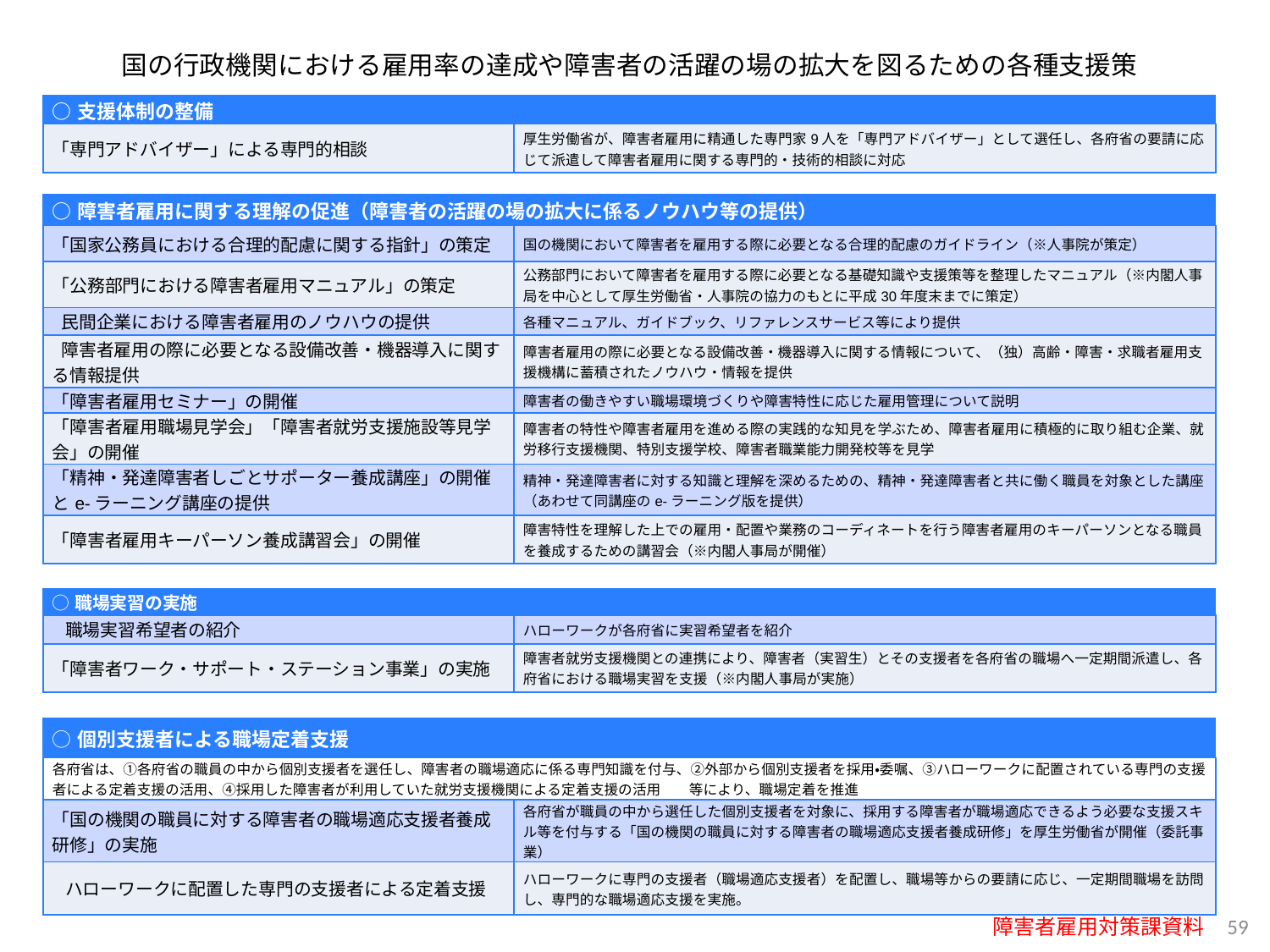

国の行政機関における雇用率の達成や障害者の活躍の場の拡大を図るための各種支援策
| ○支援体制の整備 |  |
| --- | --- |
| 「専門アドバイザー」による専門的相談 | 厚生労働省が、障害者雇用に精通した専門家9人を「専門アドバイザー」として選任し、各府省の要請に応じて派遣して障害者雇用に関する専門的・技術的相談に対応 |
|  |  |
| ○障害者雇用に関する理解の促進（障害者の活躍の場の拡大に係るノウハウ等の提供） |  |
| 「国家公務員における合理的配慮に関する指針」の策定 | 国の機関において障害者を雇用する際に必要となる合理的配慮のガイドライン（※人事院が策定） |
| 「公務部門における障害者雇用マニュアル」の策定 | 公務部門において障害者を雇用する際に必要となる基礎知識や支援策等を整理したマニュアル（※内閣人事局を中心として厚生労働省・人事院の協力のもとに平成30年度末までに策定） |
| 民間企業における障害者雇用のノウハウの提供 | 各種マニュアル、ガイドブック、リファレンスサービス等により提供 |
| 障害者雇用の際に必要となる設備改善・機器導入に関する情報提供 | 障害者雇用の際に必要となる設備改善・機器導入に関する情報について、（独）高齢・障害・求職者雇用支援機構に蓄積されたノウハウ・情報を提供 |
| 「障害者雇用セミナー」の開催 | 障害者の働きやすい職場環境づくりや障害特性に応じた雇用管理について説明 |
| 「障害者雇用職場見学会」「障害者就労支援施設等見学会」の開催 | 障害者の特性や障害者雇用を進める際の実践的な知見を学ぶため、障害者雇用に積極的に取り組む企業、就労移行支援機関、特別支援学校、障害者職業能力開発校等を見学 |
| 「精神・発達障害者しごとサポーター養成講座」の開催とe-ラーニング講座の提供 | 精神・発達障害者に対する知識と理解を深めるための、精神・発達障害者と共に働く職員を対象とした講座（あわせて同講座のe-ラーニング版を提供） |
| 「障害者雇用キーパーソン養成講習会」の開催 | 障害特性を理解した上での雇用・配置や業務のコーディネートを行う障害者雇用のキーパーソンとなる職員を養成するための講習会（※内閣人事局が開催） |
|  |  |
| ○職場実習の実施 |  |
| 職場実習希望者の紹介 | ハローワークが各府省に実習希望者を紹介 |
| 「障害者ワーク・サポート・ステーション事業」の実施 | 障害者就労支援機関との連携により、障害者（実習生）とその支援者を各府省の職場へ一定期間派遣し、各府省における職場実習を支援（※内閣人事局が実施） |
|  |  |
| ○個別支援者による職場定着支援 |  |
| 各府省は、①各府省の職員の中から個別支援者を選任し、障害者の職場適応に係る専門知識を付与、②外部から個別支援者を採用・委嘱、③ハローワークに配置されている専門の支援者による定着支援の活用、④採用した障害者が利用していた就労支援機関による定着支援の活用　　等により、職場定着を推進 |  |
| 「国の機関の職員に対する障害者の職場適応支援者養成研修」の実施 | 各府省が職員の中から選任した個別支援者を対象に、採用する障害者が職場適応できるよう必要な支援スキル等を付与する「国の機関の職員に対する障害者の職場適応支援者養成研修」を厚生労働省が開催（委託事業） |
| ハローワークに配置した専門の支援者による定着支援 | ハローワークに専門の支援者（職場適応支援者）を配置し、職場等からの要請に応じ、一定期間職場を訪問し、専門的な職場適応支援を実施。 |
障害者雇用対策課資料
59